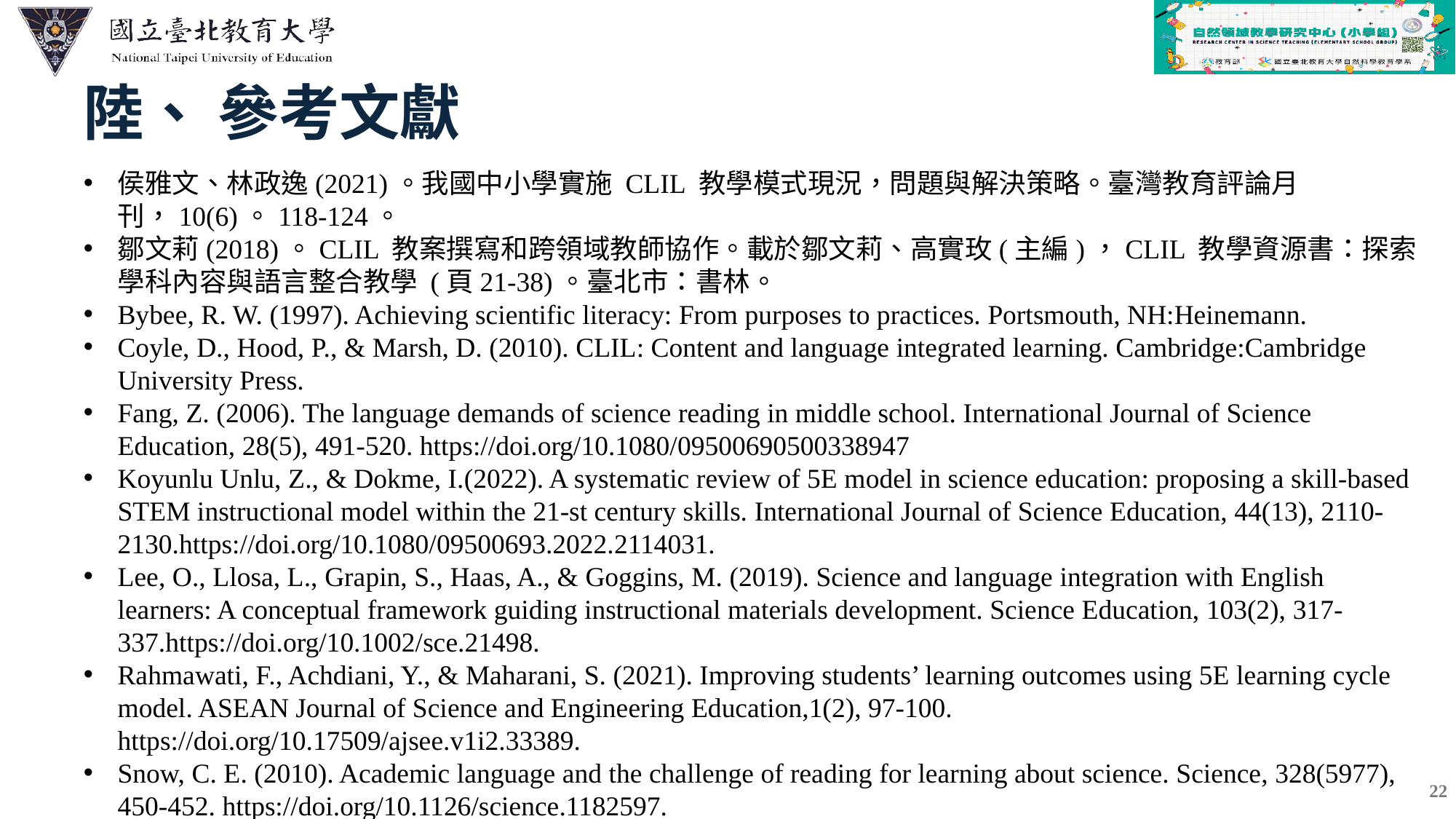

|  |
| --- |
|  |
|  |
|  |
|  |
|  |
陸、 參考文獻
侯雅文、林政逸(2021)。我國中小學實施 CLIL 教學模式現況，問題與解決策略。臺灣教育評論月刊，10(6)。118-124。
鄒文莉(2018)。CLIL 教案撰寫和跨領域教師協作。載於鄒文莉、高實玫(主編)，CLIL 教學資源書：探索學科內容與語言整合教學 (頁21-38)。臺北市：書林。
Bybee, R. W. (1997). Achieving scientific literacy: From purposes to practices. Portsmouth, NH:Heinemann.
Coyle, D., Hood, P., & Marsh, D. (2010). CLIL: Content and language integrated learning. Cambridge:Cambridge University Press.
Fang, Z. (2006). The language demands of science reading in middle school. International Journal of Science Education, 28(5), 491-520. https://doi.org/10.1080/09500690500338947
Koyunlu Unlu, Z., & Dokme, I.(2022). A systematic review of 5E model in science education: proposing a skill-based STEM instructional model within the 21-st century skills. International Journal of Science Education, 44(13), 2110-2130.https://doi.org/10.1080/09500693.2022.2114031.
Lee, O., Llosa, L., Grapin, S., Haas, A., & Goggins, M. (2019). Science and language integration with English learners: A conceptual framework guiding instructional materials development. Science Education, 103(2), 317-337.https://doi.org/10.1002/sce.21498.
Rahmawati, F., Achdiani, Y., & Maharani, S. (2021). Improving students’ learning outcomes using 5E learning cycle model. ASEAN Journal of Science and Engineering Education,1(2), 97-100. https://doi.org/10.17509/ajsee.v1i2.33389.
Snow, C. E. (2010). Academic language and the challenge of reading for learning about science. Science, 328(5977), 450-452. https://doi.org/10.1126/science.1182597.
22